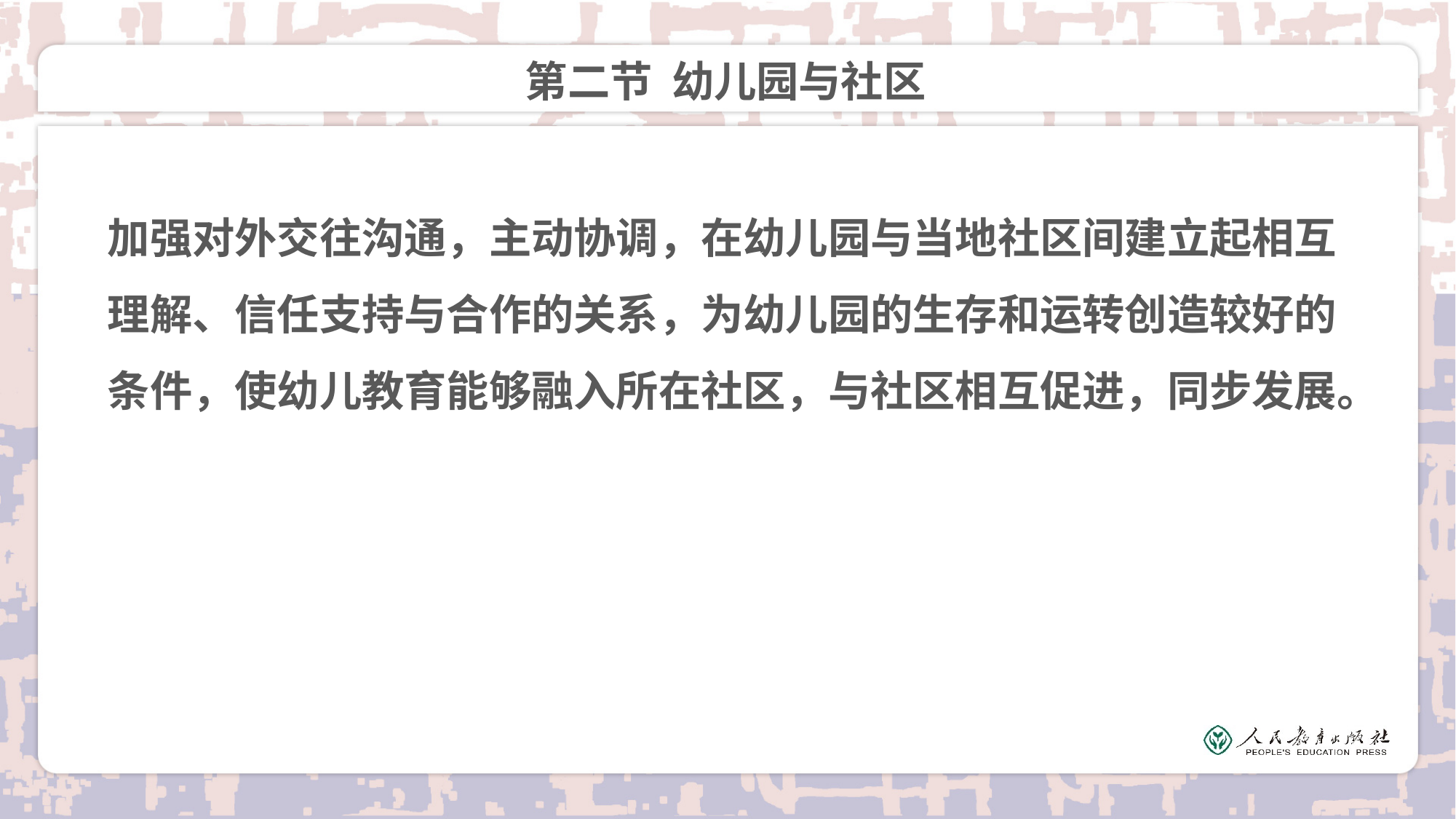

# 第二节  幼儿园与社区
加强对外交往沟通，主动协调，在幼儿园与当地社区间建立起相互理解、信任支持与合作的关系，为幼儿园的生存和运转创造较好的条件，使幼儿教育能够融入所在社区，与社区相互促进，同步发展。